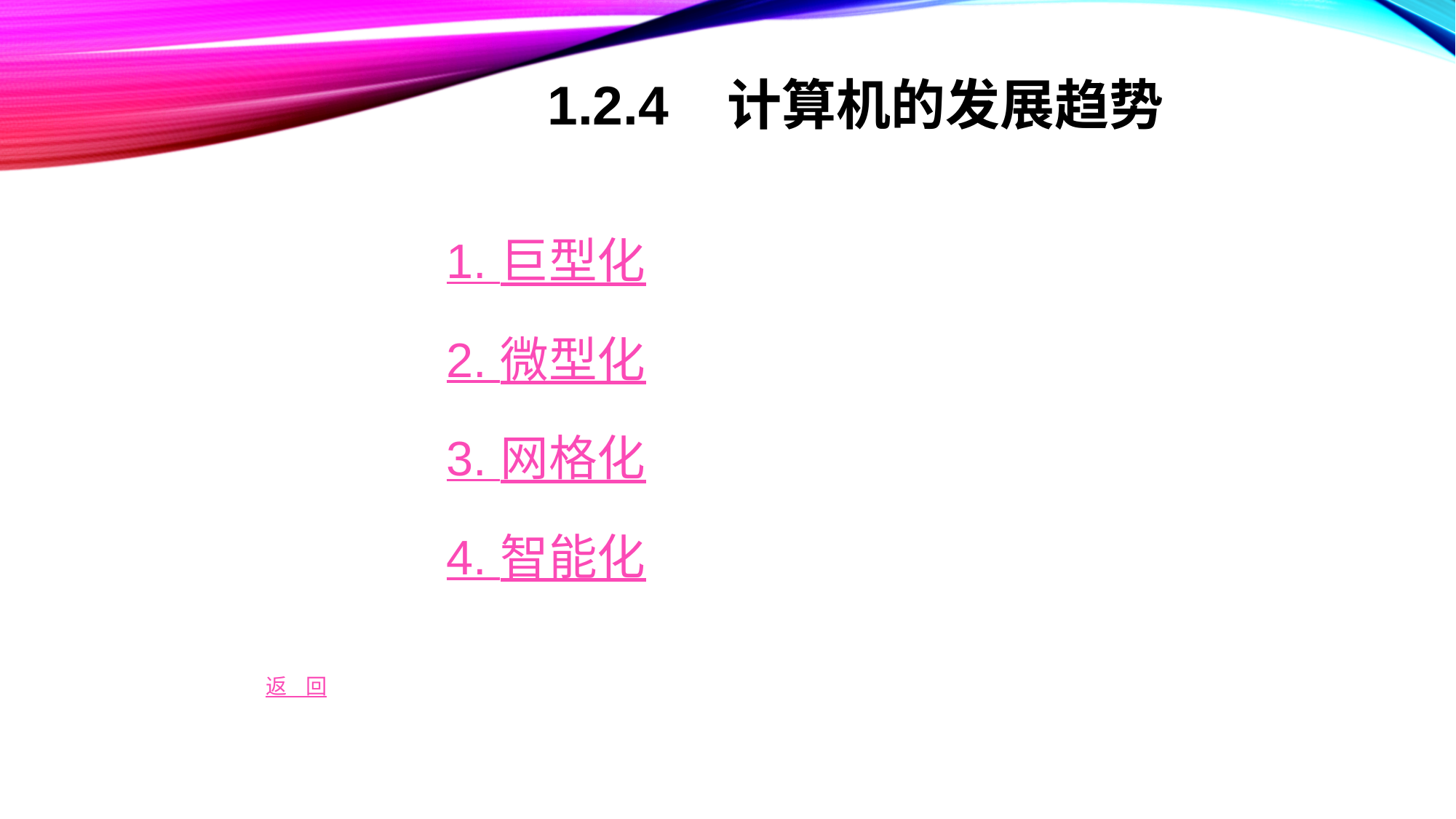

# 1.2.4   计算机的发展趋势
1. 巨型化
2. 微型化
3. 网格化
4. 智能化
返    回